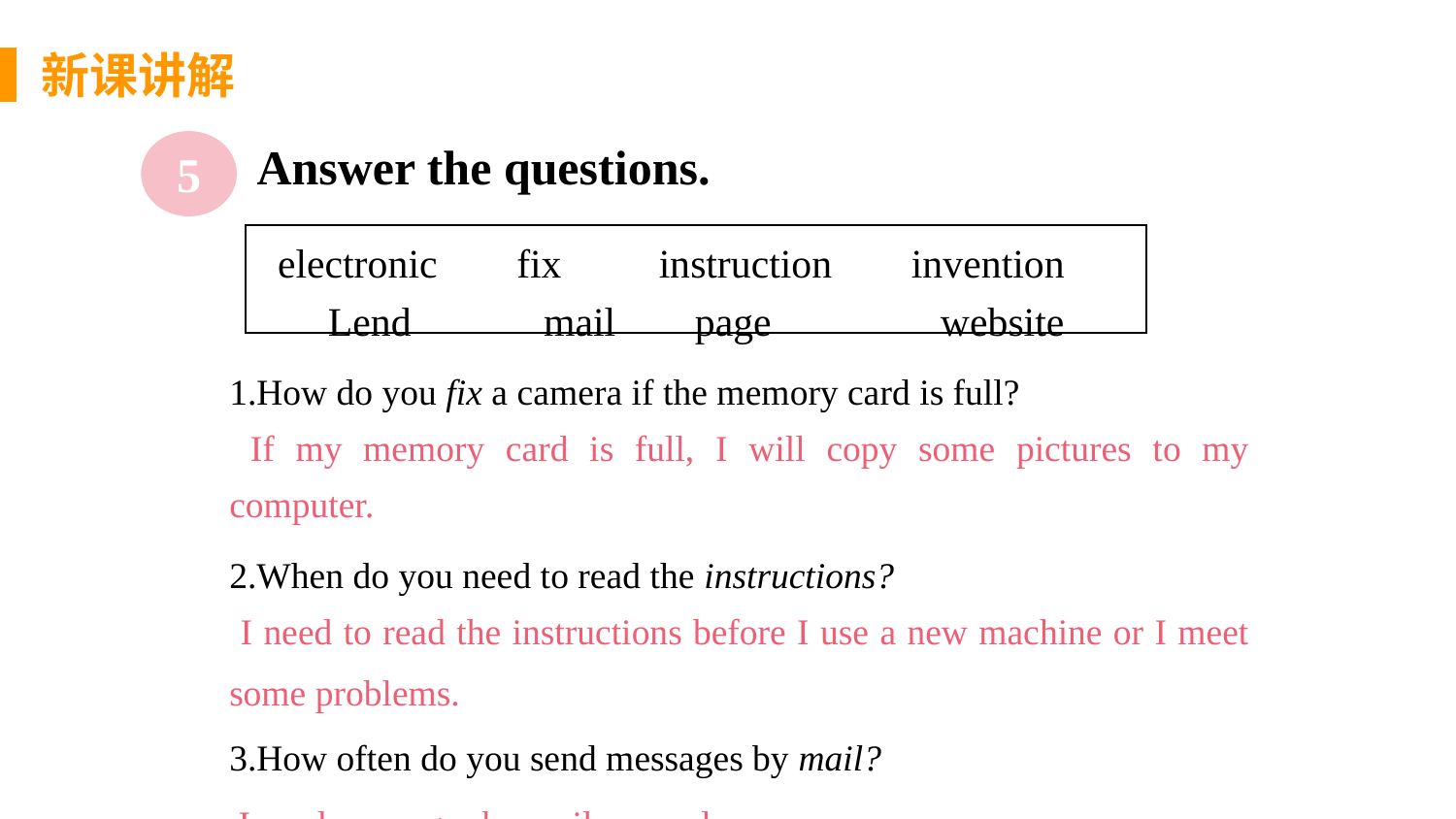

新课讲解

5
Answer the questions.
| electronic　 fix　 instruction　 invention　 Lend mail　 page　 website |
| --- |
1.How do you fix a camera if the memory card is full?
 If my memory card is full, I will copy some pictures to my computer.

2.When do you need to read the instructions?
 I need to read the instructions before I use a new machine or I meet some problems.
3.How often do you send messages by mail?
 I send messages by mail every day.